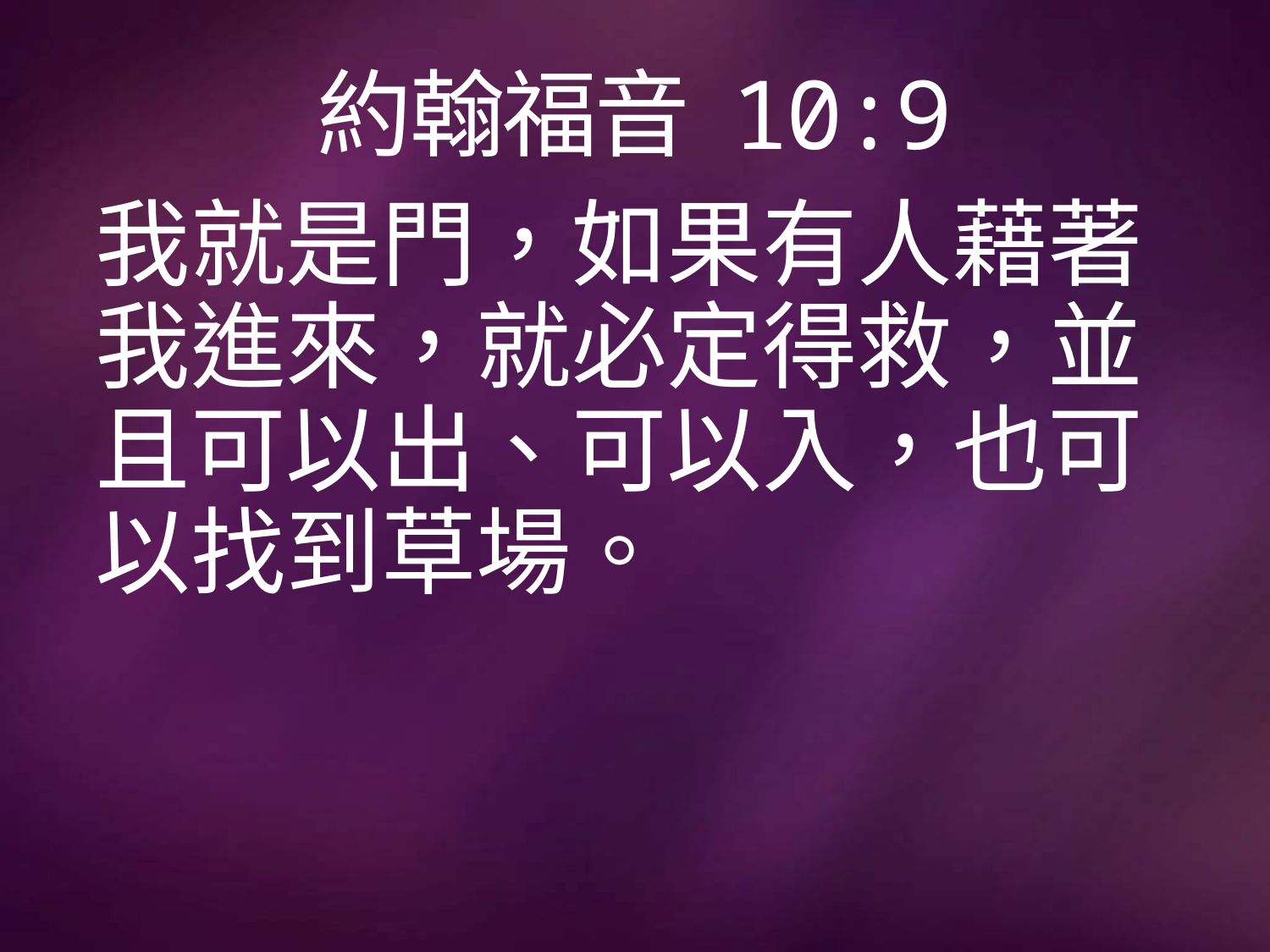

# 約翰福音 10:9
我就是門，如果有人藉著我進來，就必定得救，並且可以出、可以入，也可以找到草場。